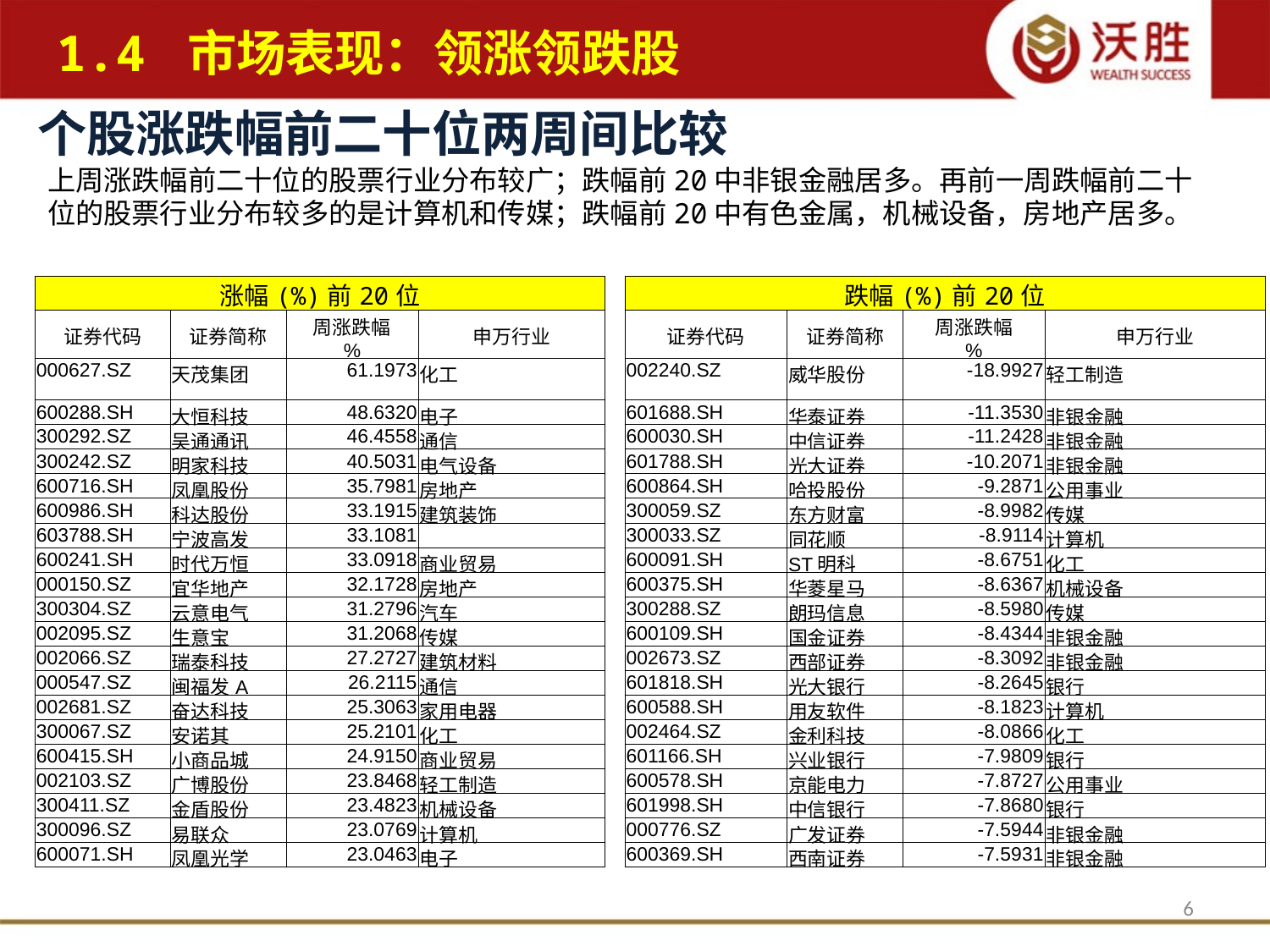

1.4 市场表现：领涨领跌股
个股涨跌幅前二十位两周间比较
上周涨跌幅前二十位的股票行业分布较广；跌幅前20中非银金融居多。再前一周跌幅前二十位的股票行业分布较多的是计算机和传媒；跌幅前20中有色金属，机械设备，房地产居多。
| 涨幅(%)前20位 |  |  |  |  | 跌幅(%)前20位 |  |  |  |
| --- | --- | --- | --- | --- | --- | --- | --- | --- |
| 证券代码 | 证券简称 | 周涨跌幅 % | 申万行业 |  | 证券代码 | 证券简称 | 周涨跌幅 % | 申万行业 |
| 000627.SZ | 天茂集团 | 61.1973 | 化工 |  | 002240.SZ | 威华股份 | -18.9927 | 轻工制造 |
| 600288.SH | 大恒科技 | 48.6320 | 电子 |  | 601688.SH | 华泰证券 | -11.3530 | 非银金融 |
| 300292.SZ | 吴通通讯 | 46.4558 | 通信 |  | 600030.SH | 中信证券 | -11.2428 | 非银金融 |
| 300242.SZ | 明家科技 | 40.5031 | 电气设备 |  | 601788.SH | 光大证券 | -10.2071 | 非银金融 |
| 600716.SH | 凤凰股份 | 35.7981 | 房地产 |  | 600864.SH | 哈投股份 | -9.2871 | 公用事业 |
| 600986.SH | 科达股份 | 33.1915 | 建筑装饰 |  | 300059.SZ | 东方财富 | -8.9982 | 传媒 |
| 603788.SH | 宁波高发 | 33.1081 |  |  | 300033.SZ | 同花顺 | -8.9114 | 计算机 |
| 600241.SH | 时代万恒 | 33.0918 | 商业贸易 |  | 600091.SH | ST明科 | -8.6751 | 化工 |
| 000150.SZ | 宜华地产 | 32.1728 | 房地产 |  | 600375.SH | 华菱星马 | -8.6367 | 机械设备 |
| 300304.SZ | 云意电气 | 31.2796 | 汽车 |  | 300288.SZ | 朗玛信息 | -8.5980 | 传媒 |
| 002095.SZ | 生意宝 | 31.2068 | 传媒 |  | 600109.SH | 国金证券 | -8.4344 | 非银金融 |
| 002066.SZ | 瑞泰科技 | 27.2727 | 建筑材料 |  | 002673.SZ | 西部证券 | -8.3092 | 非银金融 |
| 000547.SZ | 闽福发A | 26.2115 | 通信 |  | 601818.SH | 光大银行 | -8.2645 | 银行 |
| 002681.SZ | 奋达科技 | 25.3063 | 家用电器 |  | 600588.SH | 用友软件 | -8.1823 | 计算机 |
| 300067.SZ | 安诺其 | 25.2101 | 化工 |  | 002464.SZ | 金利科技 | -8.0866 | 化工 |
| 600415.SH | 小商品城 | 24.9150 | 商业贸易 |  | 601166.SH | 兴业银行 | -7.9809 | 银行 |
| 002103.SZ | 广博股份 | 23.8468 | 轻工制造 |  | 600578.SH | 京能电力 | -7.8727 | 公用事业 |
| 300411.SZ | 金盾股份 | 23.4823 | 机械设备 |  | 601998.SH | 中信银行 | -7.8680 | 银行 |
| 300096.SZ | 易联众 | 23.0769 | 计算机 |  | 000776.SZ | 广发证券 | -7.5944 | 非银金融 |
| 600071.SH | 凤凰光学 | 23.0463 | 电子 |  | 600369.SH | 西南证券 | -7.5931 | 非银金融 |
6